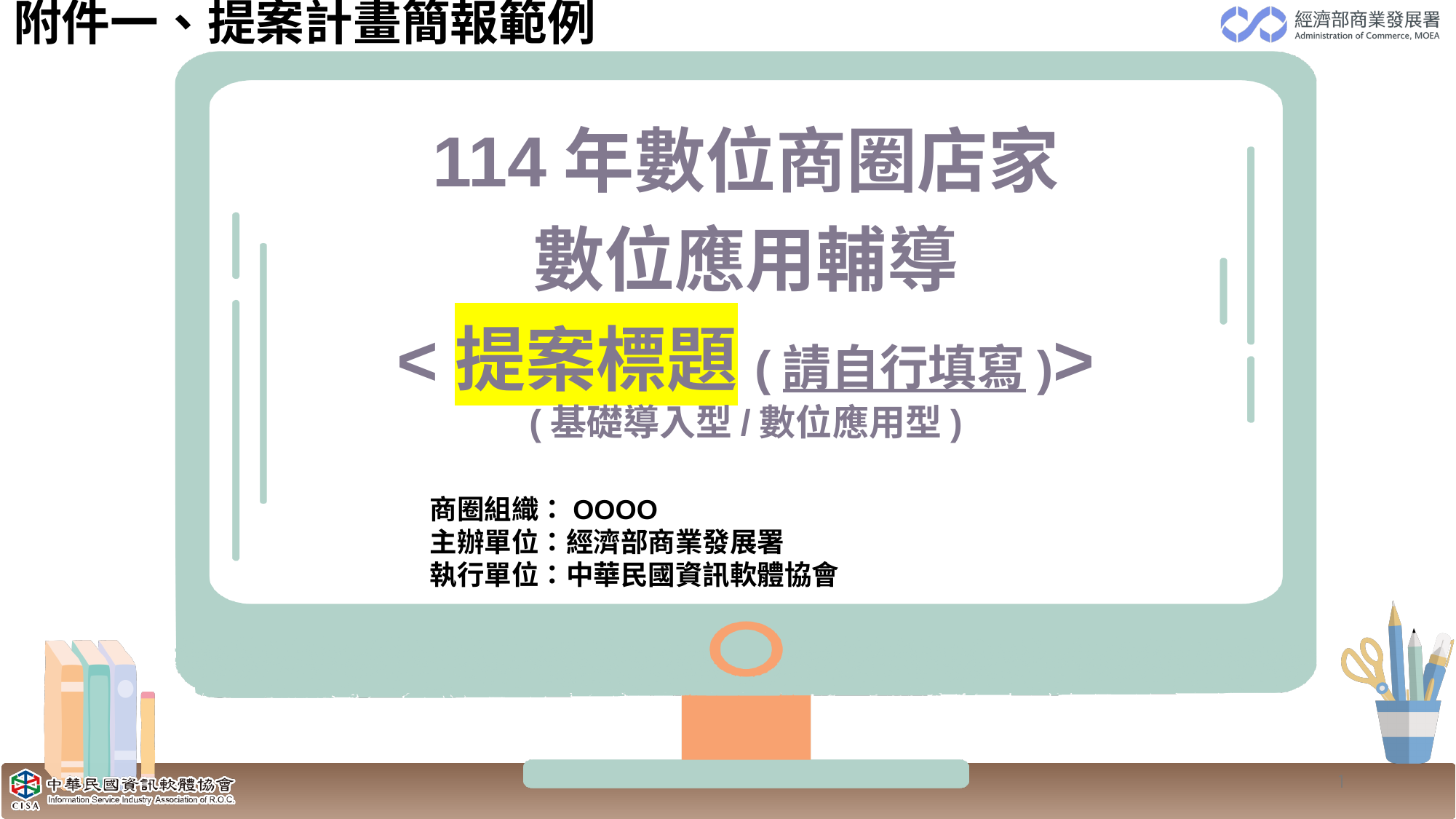

附件一、提案計畫簡報範例
114年數位商圈店家
數位應用輔導
<提案標題(請自行填寫)>
(基礎導入型/數位應用型)
商圈組織：OOOO
主辦單位：經濟部商業發展署
執行單位：中華民國資訊軟體協會
1